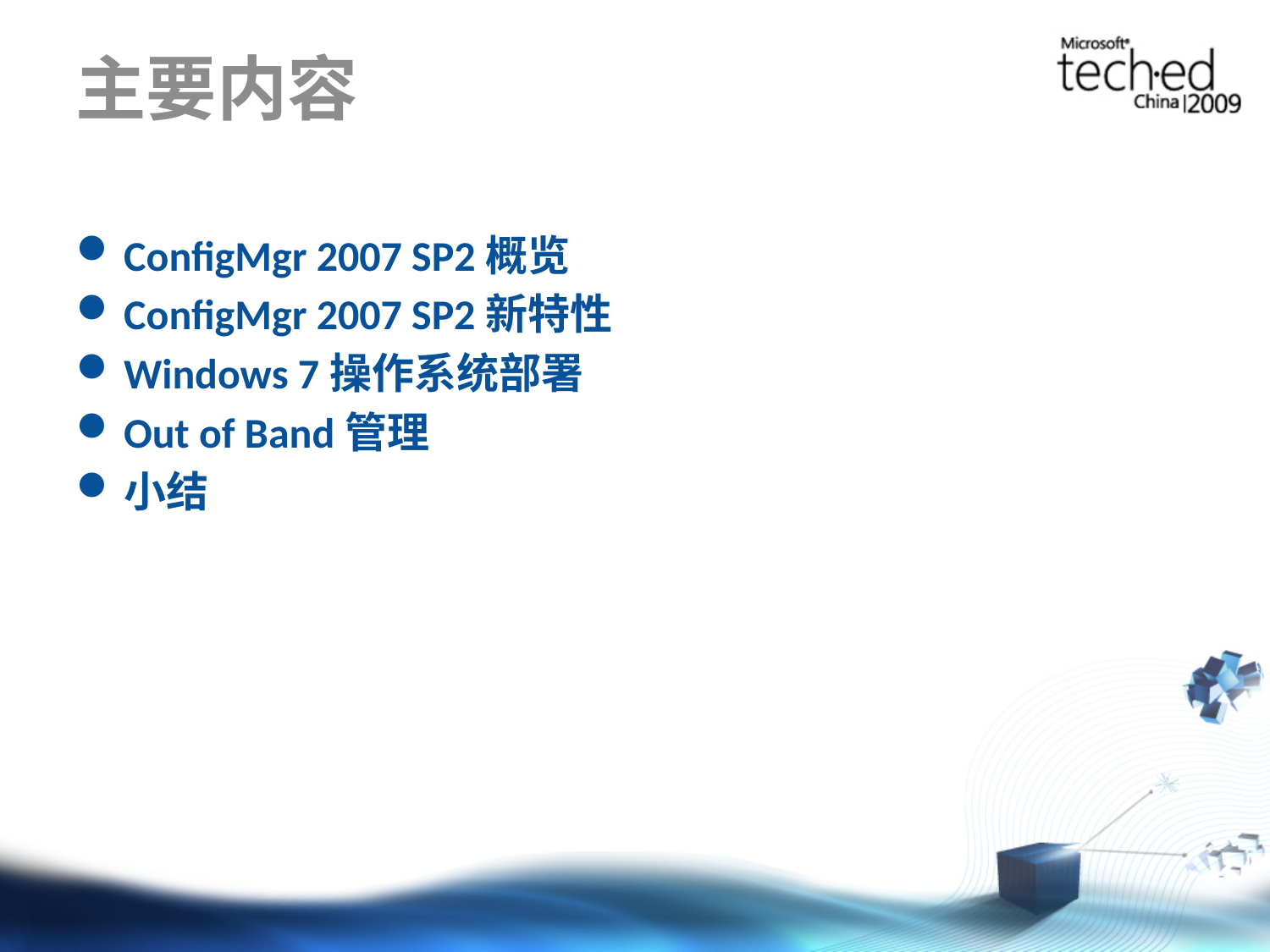

# 主要内容
ConfigMgr 2007 SP2概览
ConfigMgr 2007 SP2新特性
Windows 7操作系统部署
Out of Band管理
小结